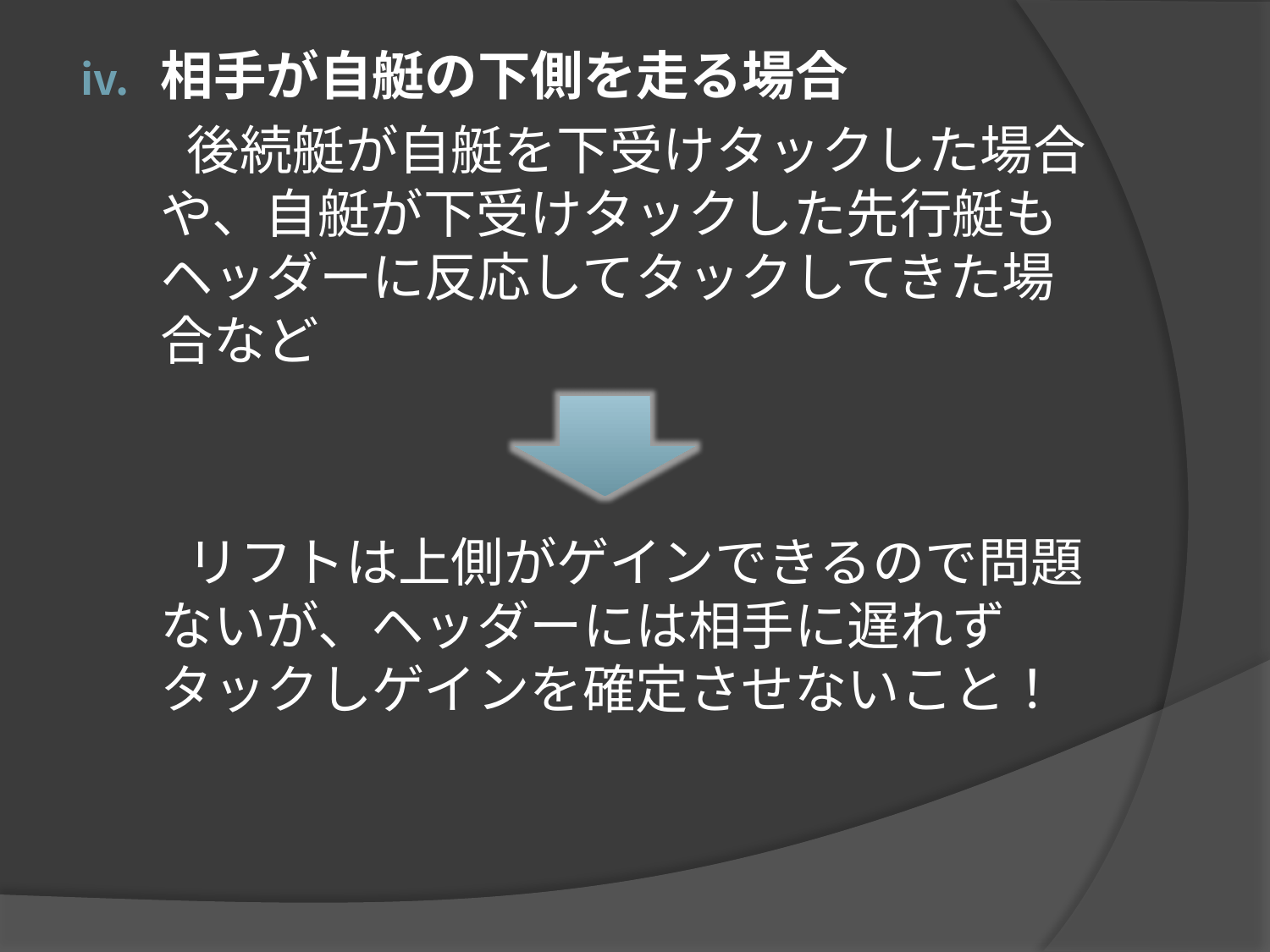

相手が自艇の下側を走る場合
　　後続艇が自艇を下受けタックした場合や、自艇が下受けタックした先行艇もヘッダーに反応してタックしてきた場合など

　　リフトは上側がゲインできるので問題ないが、ヘッダーには相手に遅れずタックしゲインを確定させないこと！